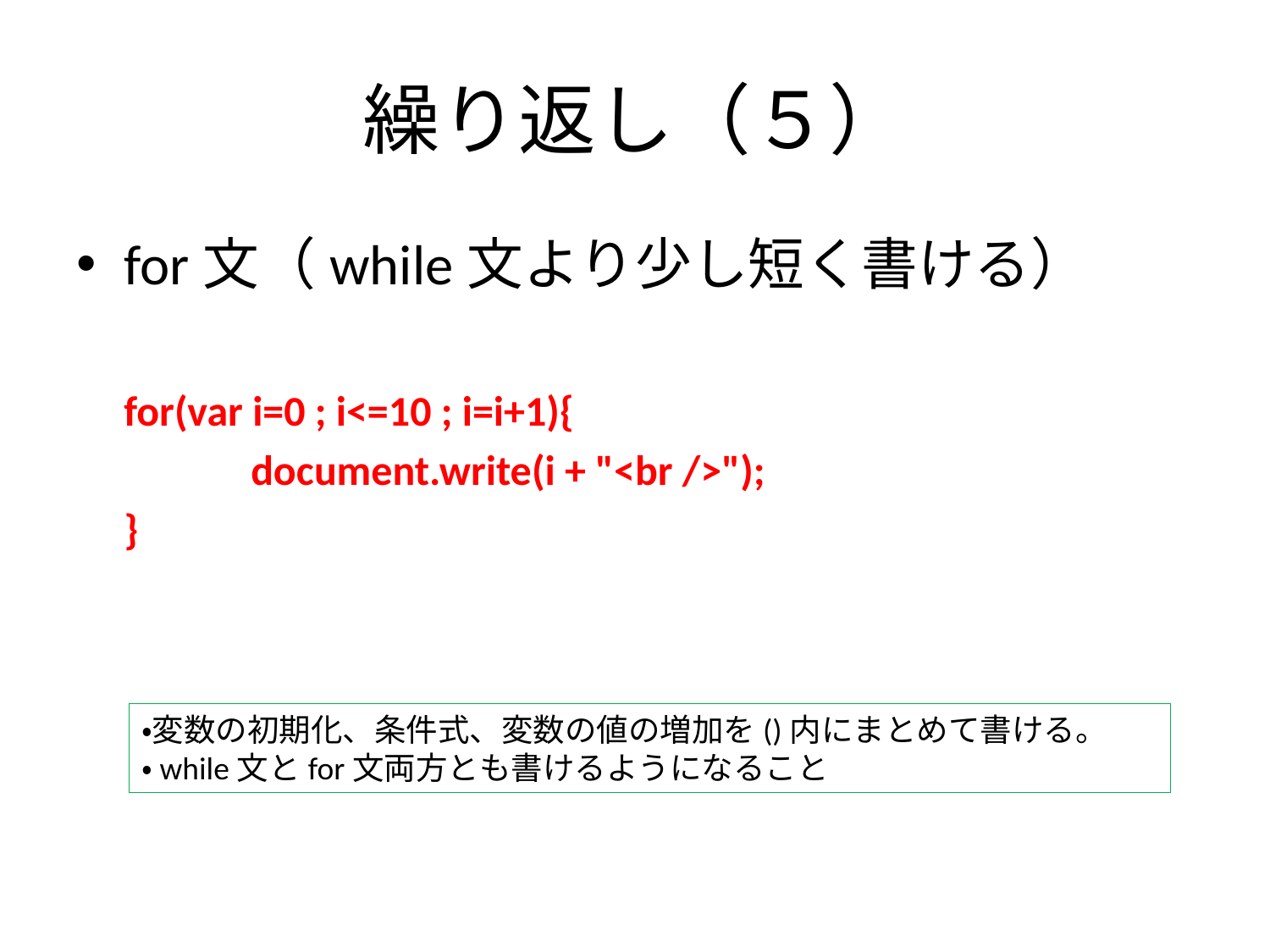

# 繰り返し（５）
for文（while文より少し短く書ける）

	for(var i=0 ; i<=10 ; i=i+1){
		document.write(i + "<br />");
	}

・変数の初期化、条件式、変数の値の増加を()内にまとめて書ける。
・while文とfor文両方とも書けるようになること